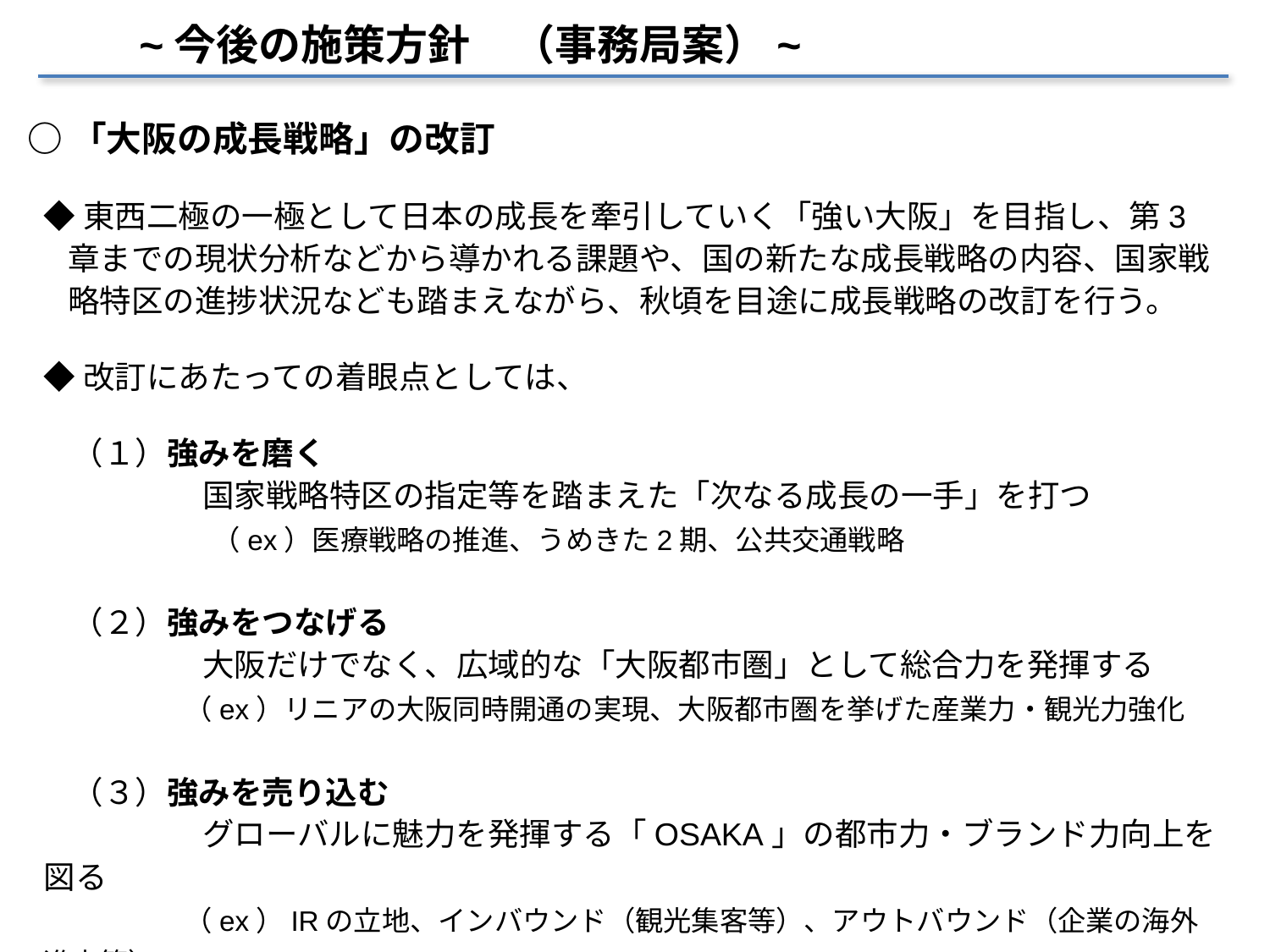

~今後の施策方針　（事務局案）~
○「大阪の成長戦略」の改訂
◆東西二極の一極として日本の成長を牽引していく「強い大阪」を目指し、第3章までの現状分析などから導かれる課題や、国の新たな成長戦略の内容、国家戦略特区の進捗状況なども踏まえながら、秋頃を目途に成長戦略の改訂を行う。

◆改訂にあたっての着眼点としては、

　（１）強みを磨く
　　　　　国家戦略特区の指定等を踏まえた「次なる成長の一手」を打つ
　　　　　　（ex）医療戦略の推進、うめきた2期、公共交通戦略

　（２）強みをつなげる
　　　　　大阪だけでなく、広域的な「大阪都市圏」として総合力を発揮する
　　　　　（ex）リニアの大阪同時開通の実現、大阪都市圏を挙げた産業力・観光力強化

　（３）強みを売り込む
　　　　　グローバルに魅力を発揮する「OSAKA」の都市力・ブランド力向上を図る
　　　　　（ex）IRの立地、インバウンド（観光集客等）、アウトバウンド（企業の海外進出等）